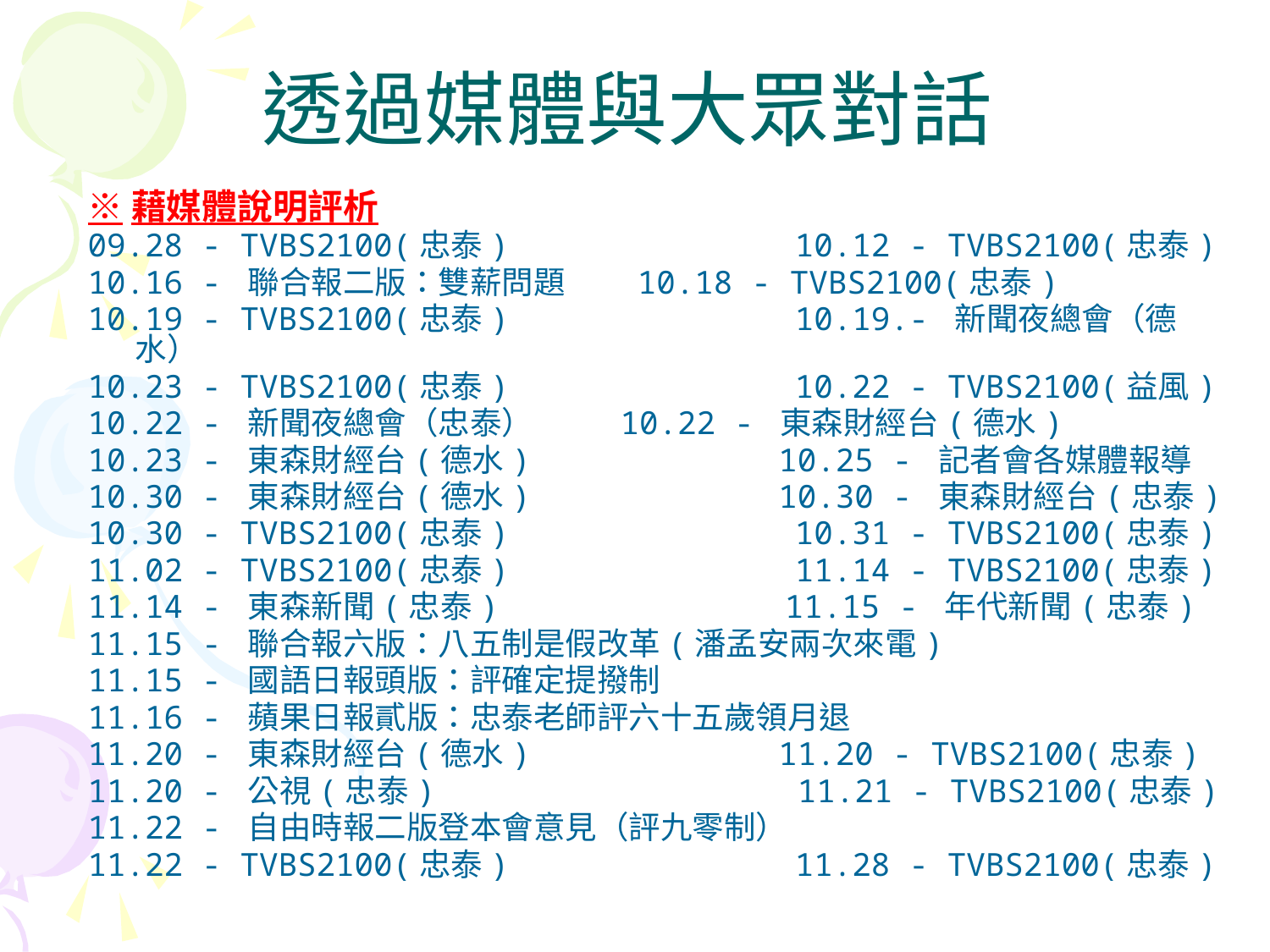

透過媒體與大眾對話
※藉媒體說明評析
09.28 - TVBS2100(忠泰)               10.12 - TVBS2100(忠泰)
10.16 - 聯合報二版：雙薪問題         10.18 - TVBS2100(忠泰)
10.19 - TVBS2100(忠泰)               10.19.- 新聞夜總會（德水）
10.23 - TVBS2100(忠泰)               10.22 - TVBS2100(益風)
10.22 - 新聞夜總會（忠泰）           10.22 - 東森財經台(德水)
10.23 - 東森財經台(德水)             10.25 - 記者會各媒體報導
10.30 - 東森財經台(德水)             10.30 - 東森財經台(忠泰)
10.30 - TVBS2100(忠泰)               10.31 - TVBS2100(忠泰)
11.02 - TVBS2100(忠泰)               11.14 - TVBS2100(忠泰)
11.14 - 東森新聞(忠泰)               11.15 - 年代新聞(忠泰)
11.15 - 聯合報六版：八五制是假改革(潘孟安兩次來電)
11.15 - 國語日報頭版：評確定提撥制
11.16 - 蘋果日報貳版：忠泰老師評六十五歲領月退
11.20 - 東森財經台(德水)             11.20 - TVBS2100(忠泰)
11.20 - 公視(忠泰)                   11.21 - TVBS2100(忠泰)
11.22 - 自由時報二版登本會意見（評九零制）
11.22 - TVBS2100(忠泰)               11.28 - TVBS2100(忠泰)